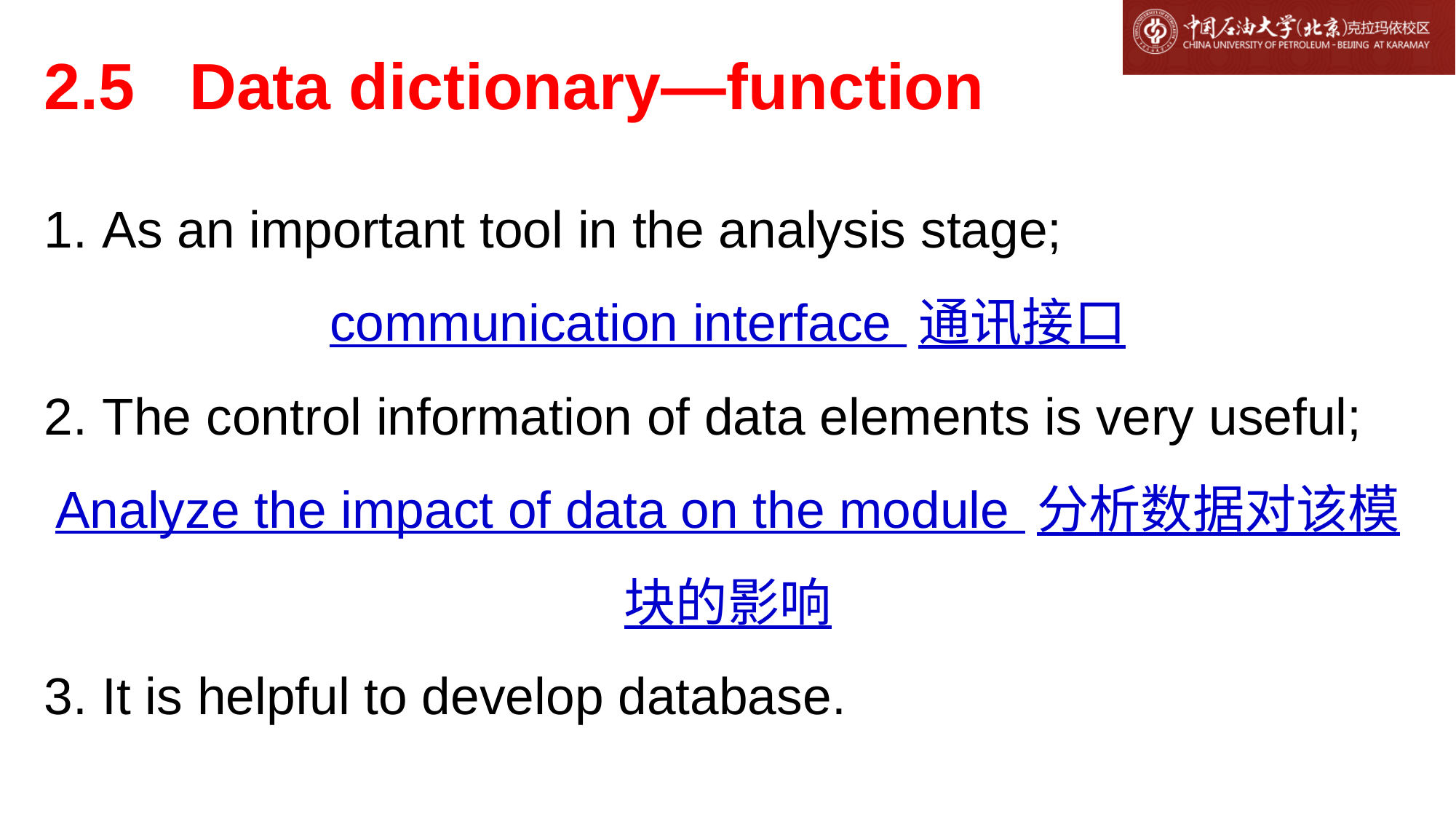

# 2.5   Data dictionary—function
As an important tool in the analysis stage;
communication interface 通讯接口
The control information of data elements is very useful;
Analyze the impact of data on the module 分析数据对该模块的影响
It is helpful to develop database.